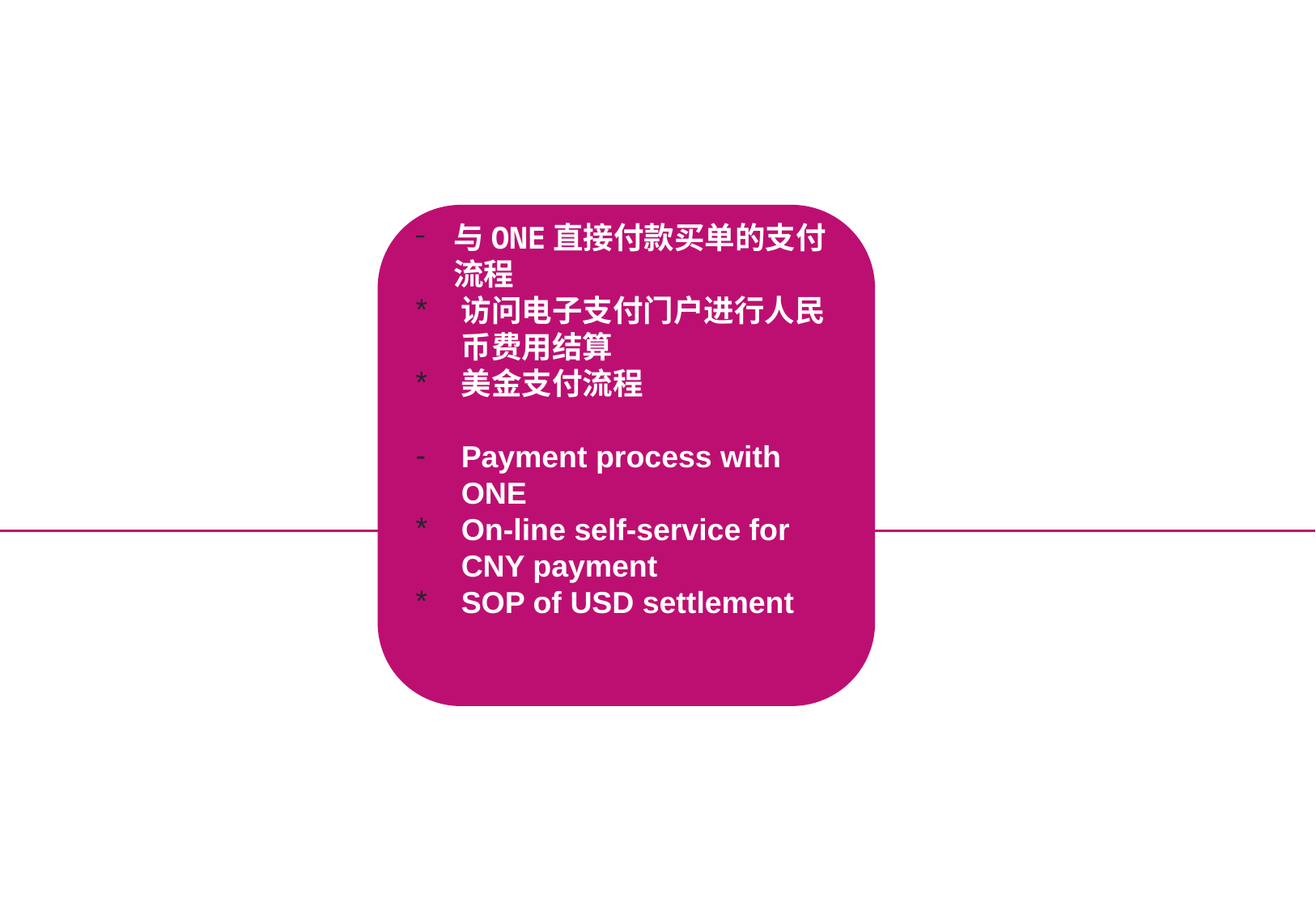

与ONE直接付款买单的支付流程
访问电子支付门户进行人民币费用结算
美金支付流程

Payment process with ONE
On-line self-service for CNY payment
SOP of USD settlement

25